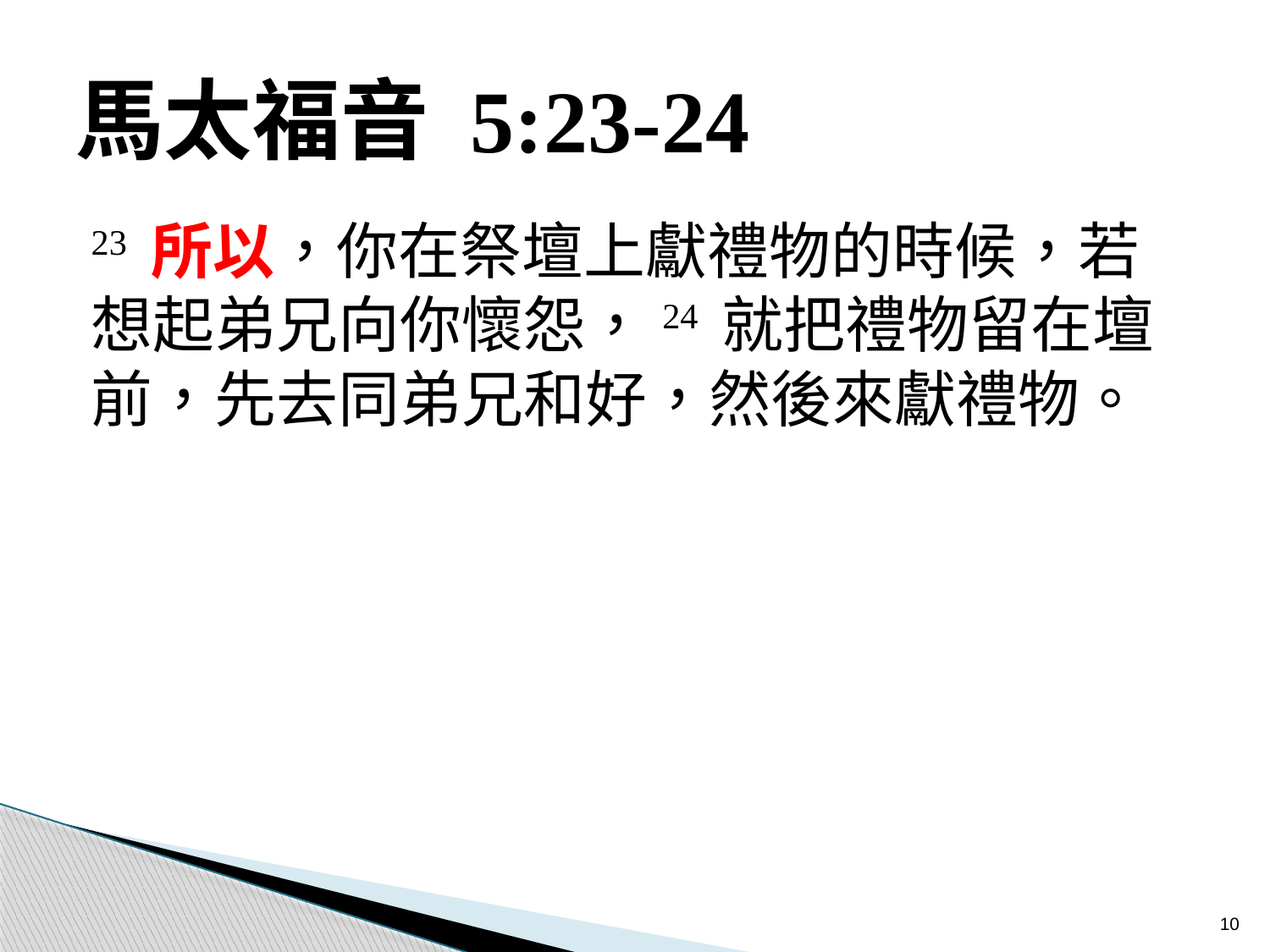

# 馬太福音 5:23-24
23 所以，你在祭壇上獻禮物的時候，若想起弟兄向你懷怨，24 就把禮物留在壇前，先去同弟兄和好，然後來獻禮物。

10